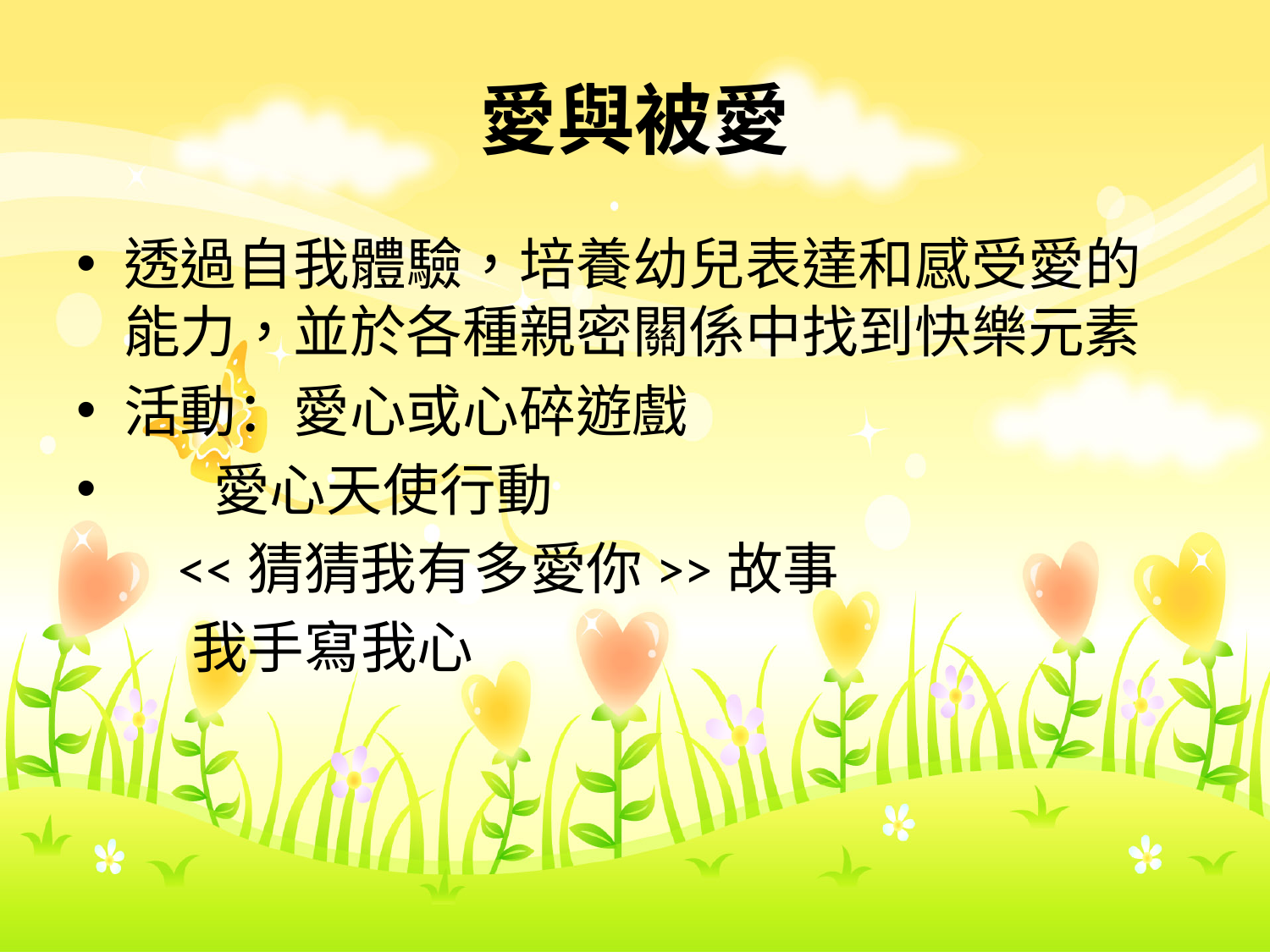

# 愛與被愛
透過自我體驗，培養幼兒表達和感受愛的能力，並於各種親密關係中找到快樂元素
活動：愛心或心碎遊戲
      愛心天使行動
        <<猜猜我有多愛你>>故事
        我手寫我心